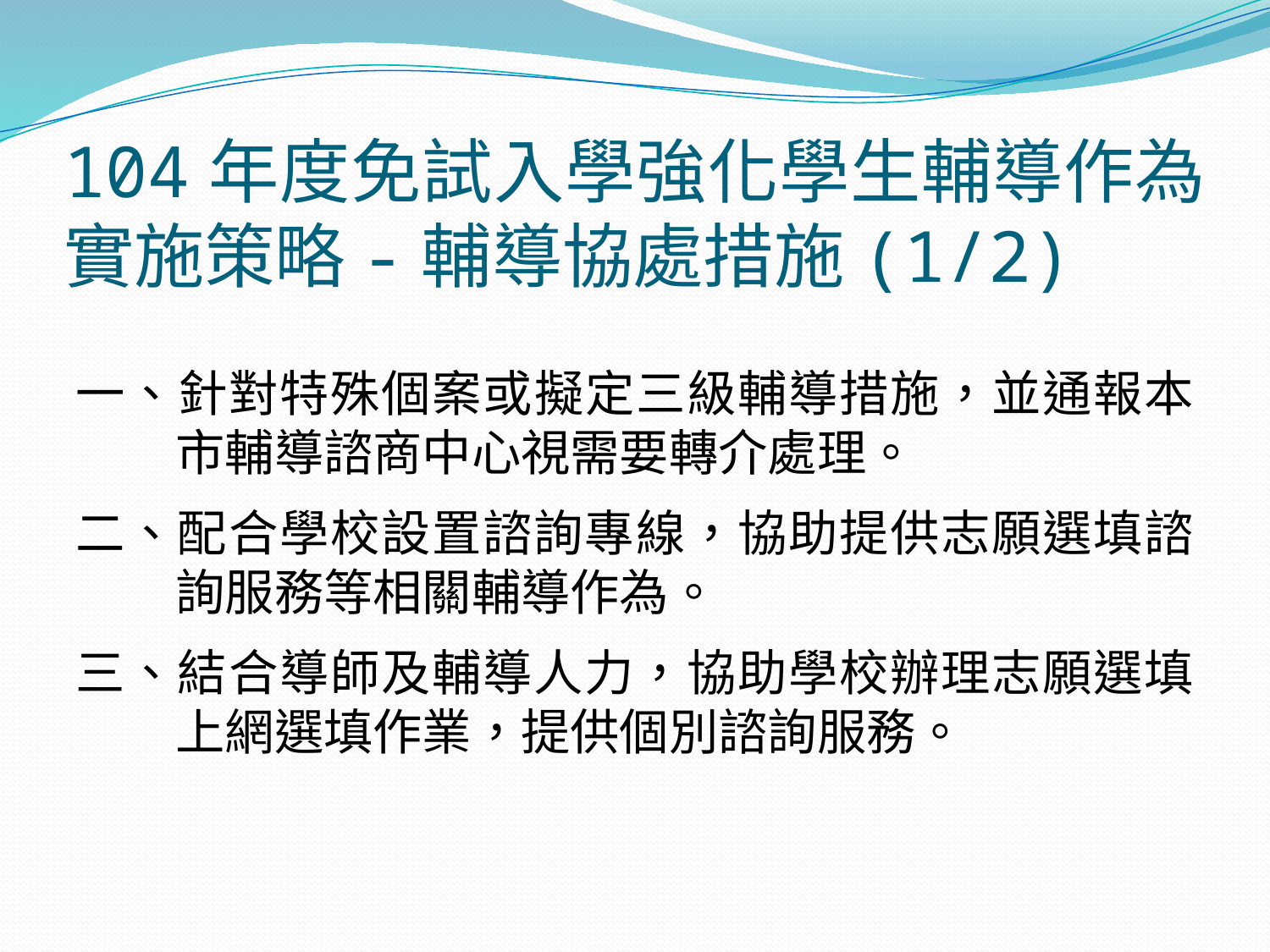

# 104年度免試入學強化學生輔導作為實施策略-輔導協處措施(1/2)
一、針對特殊個案或擬定三級輔導措施，並通報本市輔導諮商中心視需要轉介處理。
二、配合學校設置諮詢專線，協助提供志願選填諮詢服務等相關輔導作為。
三、結合導師及輔導人力，協助學校辦理志願選填上網選填作業，提供個別諮詢服務。